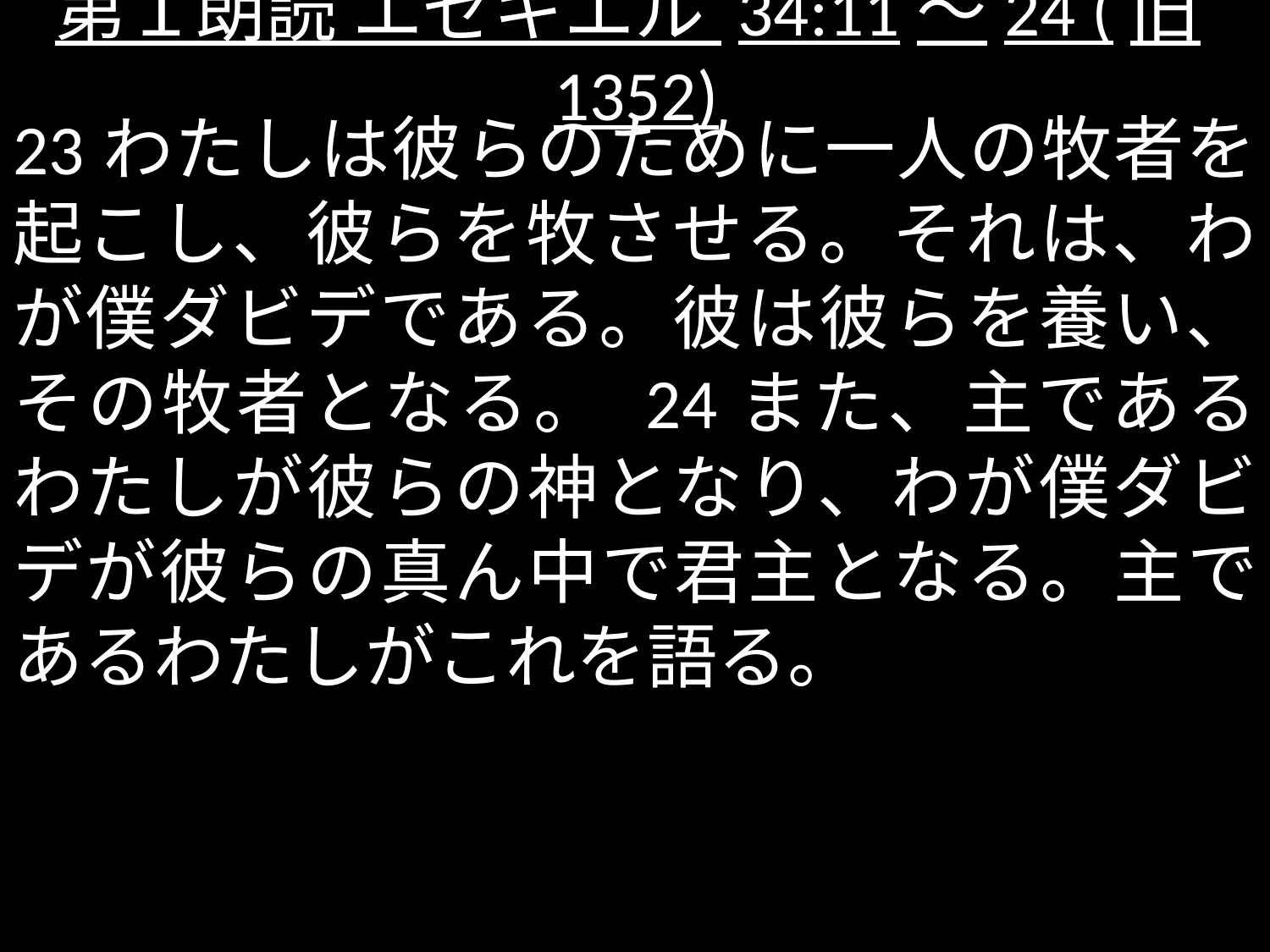

# 第１朗読 エゼキエル 34:11～24 (旧1352)
23わたしは彼らのために一人の牧者を起こし、彼らを牧させる。それは、わが僕ダビデである。彼は彼らを養い、その牧者となる。 24また、主であるわたしが彼らの神となり、わが僕ダビデが彼らの真ん中で君主となる。主であるわたしがこれを語る。